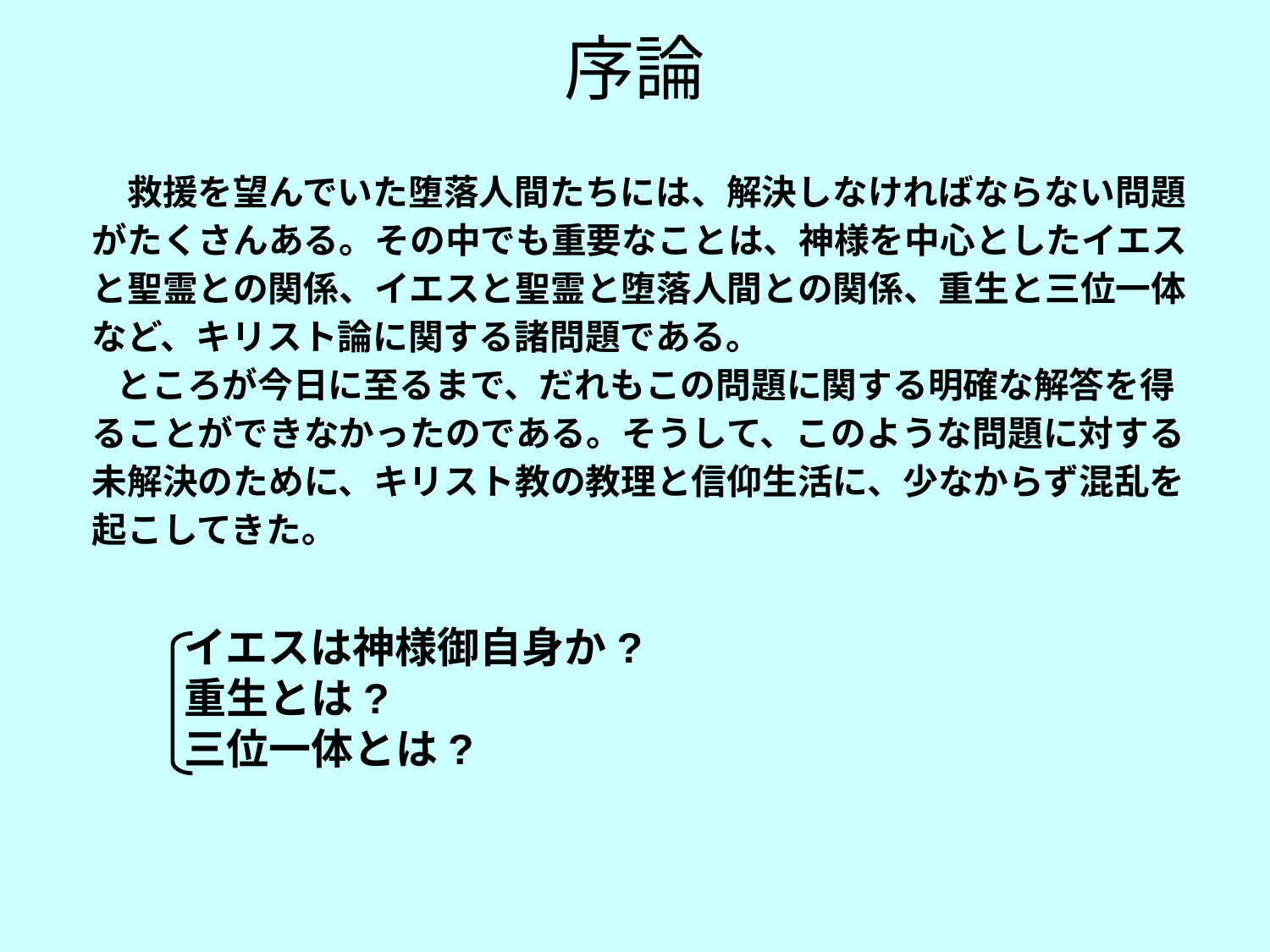

序論
　救援を望んでいた堕落人間たちには、解決しなければならない問題がたくさんある。その中でも重要なことは、神様を中心としたイエスと聖霊との関係、イエスと聖霊と堕落人間との関係、重生と三位一体など、キリスト論に関する諸問題である。
  ところが今日に至るまで、だれもこの問題に関する明確な解答を得ることができなかったのである。そうして、このような問題に対する未解決のために、キリスト教の教理と信仰生活に、少なからず混乱を起こしてきた。
イエスは神様御自身か?
重生とは?
三位一体とは?